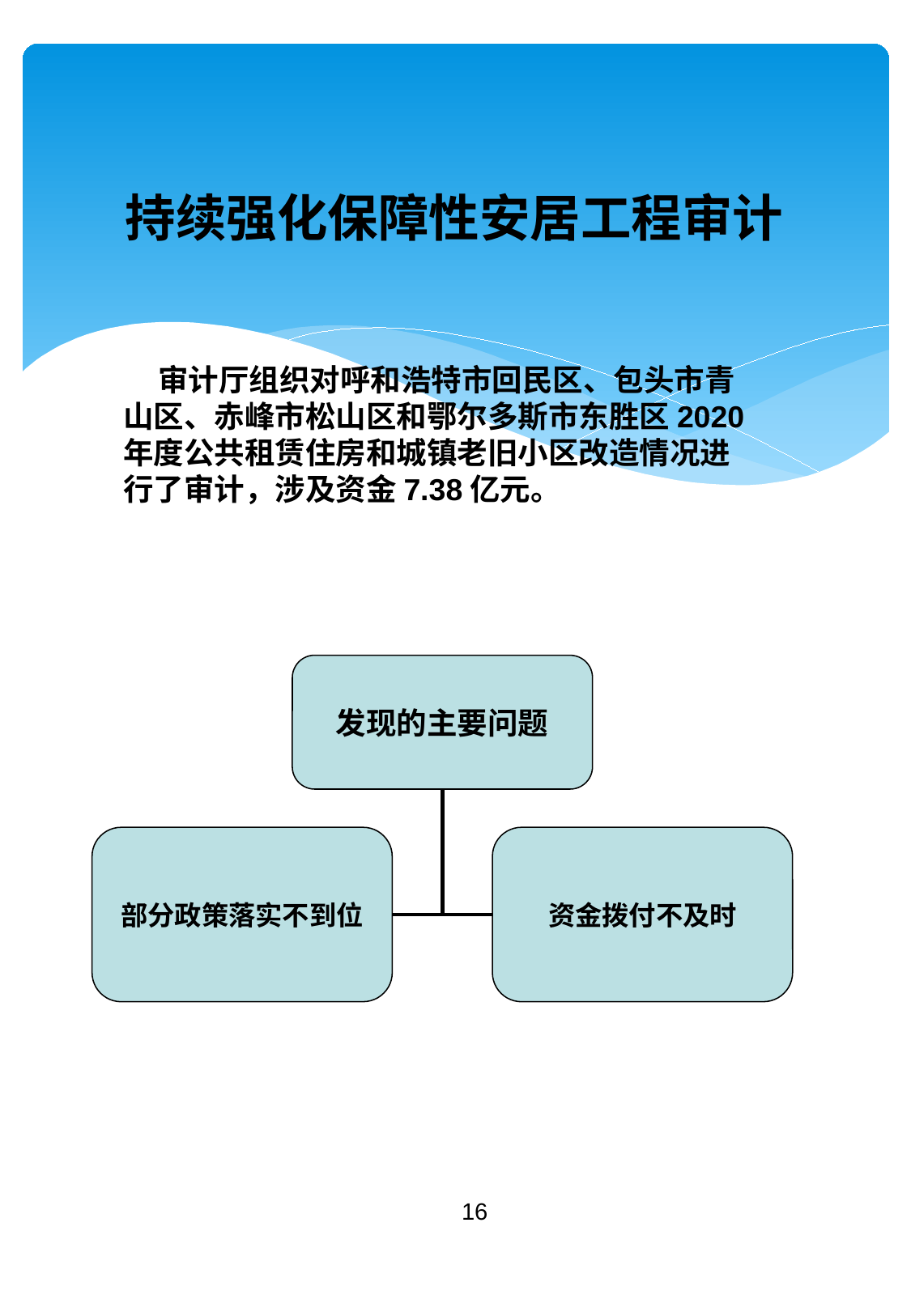

持续强化保障性安居工程审计
    审计厅组织对呼和浩特市回民区、包头市青山区、赤峰市松山区和鄂尔多斯市东胜区2020年度公共租赁住房和城镇老旧小区改造情况进行了审计，涉及资金7.38亿元。

发现的主要问题
部分政策落实不到位
资金拨付不及时
16